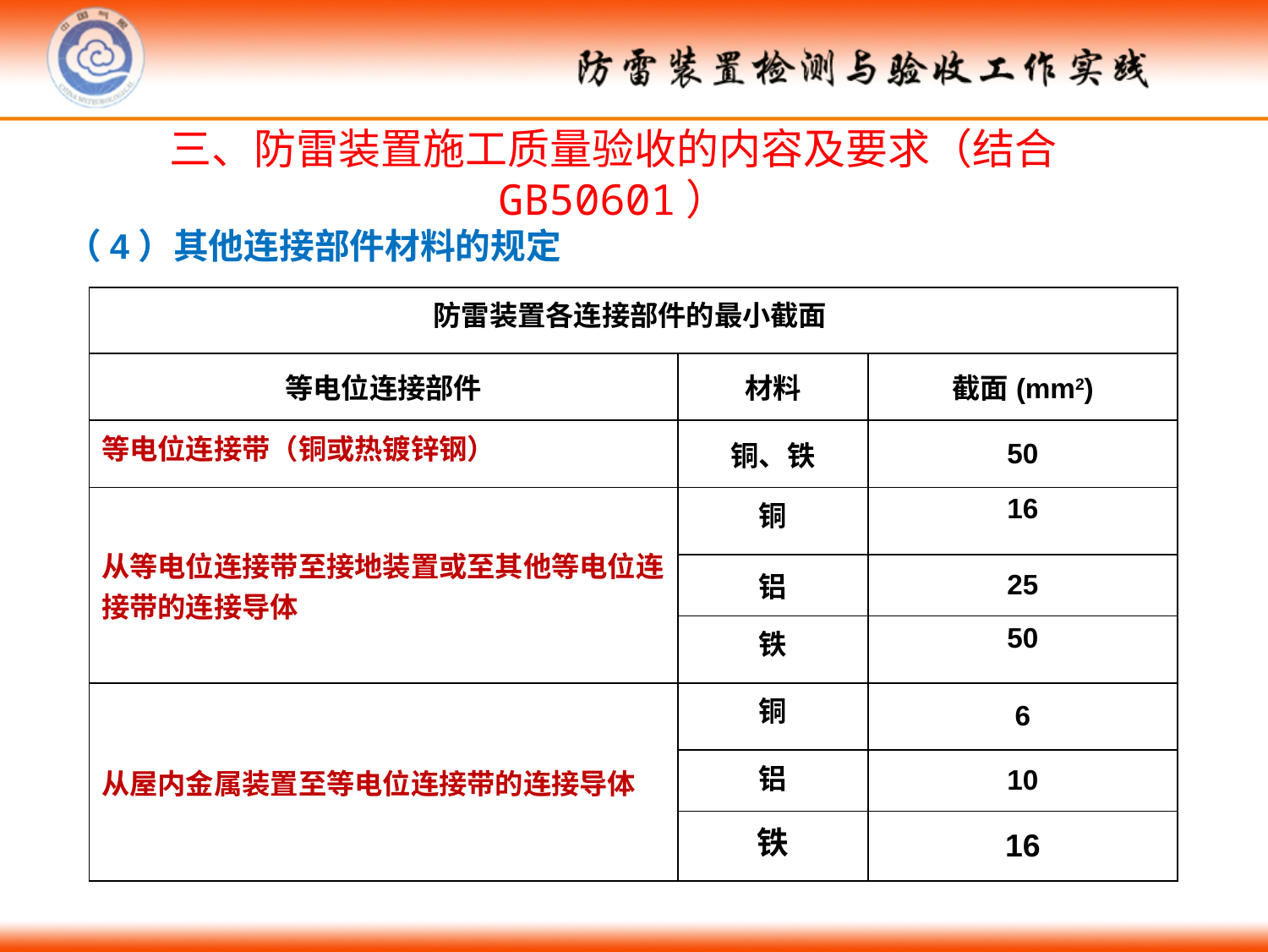

三、防雷装置施工质量验收的内容及要求（结合GB50601）
（4）其他连接部件材料的规定
| 防雷装置各连接部件的最小截面 |  |  |
| --- | --- | --- |
| 等电位连接部件 | 材料 | 截面(mm2) |
| 等电位连接带（铜或热镀锌钢） | 铜、铁 | 50 |
| 从等电位连接带至接地装置或至其他等电位连接带的连接导体 | 铜 | 16 |
|  | 铝 | 25 |
|  | 铁 | 50 |
| 从屋内金属装置至等电位连接带的连接导体 | 铜 | 6 |
|  | 铝 | 10 |
|  | 铁 | 16 |